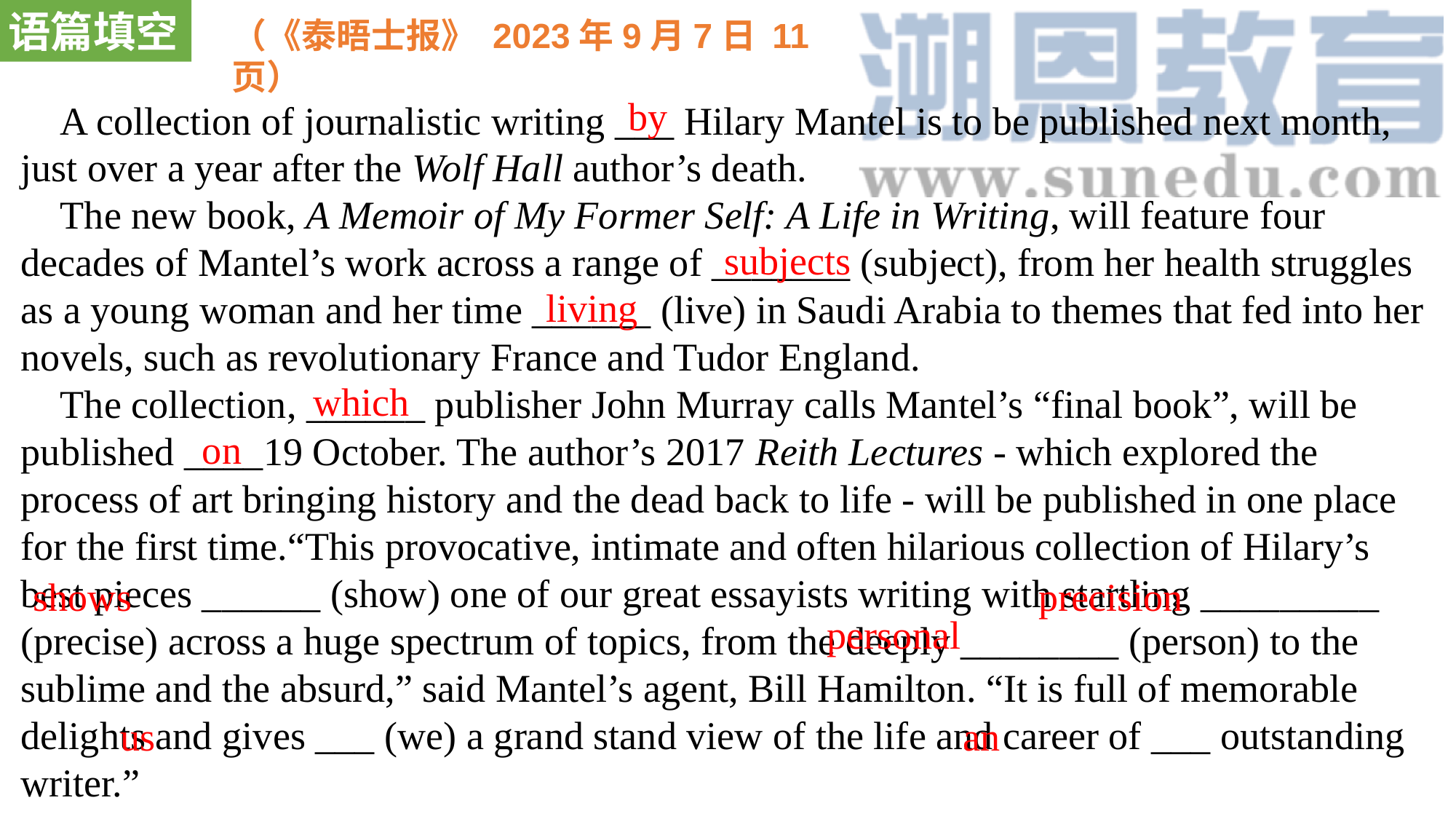

语篇填空
（《泰晤士报》 2023年9月7日 11页）
by
    A collection of journalistic writing ___ Hilary Mantel is to be published next month, just over a year after the Wolf Hall author’s death.
    The new book, A Memoir of My Former Self: A Life in Writing, will feature four decades of Mantel’s work across a range of _______ (subject), from her health struggles as a young woman and her time ______ (live) in Saudi Arabia to themes that fed into her novels, such as revolutionary France and Tudor England.
    The collection, ______ publisher John Murray calls Mantel’s “final book”, will be published ____19 October. The author’s 2017 Reith Lectures - which explored the process of art bringing history and the dead back to life - will be published in one place for the first time.“This provocative, intimate and often hilarious collection of Hilary’s best pieces ______ (show) one of our great essayists writing with startling _________ (precise) across a huge spectrum of topics, from the deeply ________ (person) to the sublime and the absurd,” said Mantel’s agent, Bill Hamilton. “It is full of memorable delights and gives ___ (we) a grand stand view of the life and career of ___ outstanding writer.”
subjects
living
which
on
shows
precision
personal
us
an